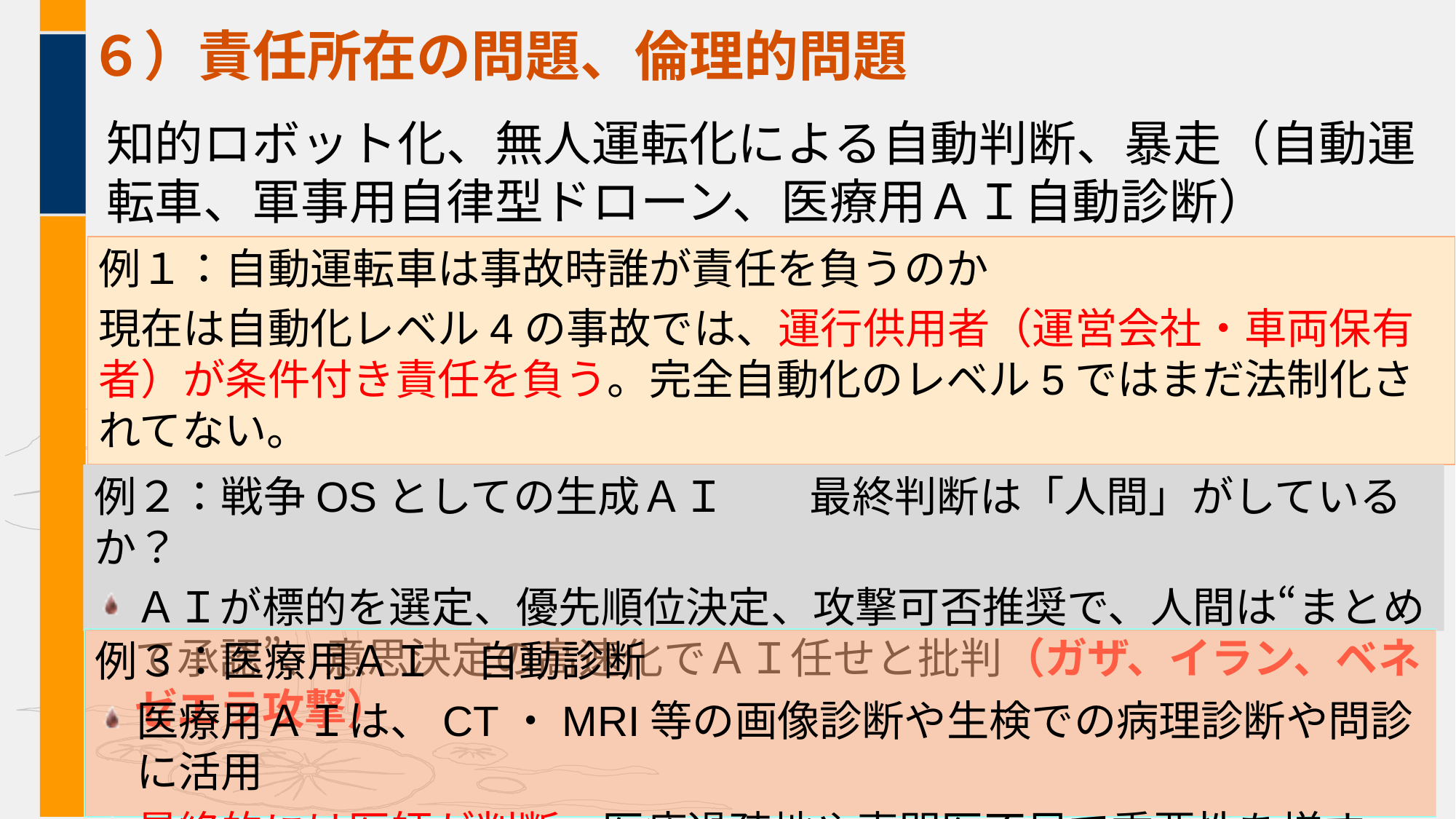

# ６）責任所在の問題、倫理的問題
知的ロボット化、無人運転化による自動判断、暴走（自動運転車、軍事用自律型ドローン、医療用ＡＩ自動診断）
例１：自動運転車は事故時誰が責任を負うのか
現在は自動化レベル4の事故では、運行供用者（運営会社・車両保有者）が条件付き責任を負う。完全自動化のレベル5ではまだ法制化されてない。
（ウェイモ（Google)、米国テスラ社）、中国は条件付きメーカ責任）
例２：戦争OSとしての生成ＡＩ　　最終判断は「人間」がしているか？
ＡＩが標的を選定、優先順位決定、攻撃可否推奨で、人間は“まとめて承認”、意思決定の高速化でＡＩ任せと批判（ガザ、イラン、ベネゼエラ攻撃）
例３：医療用ＡＩ　自動診断
医療用ＡＩは、CT・MRI等の画像診断や生検での病理診断や問診に活用
最終的には医師が判断。医療過疎地や専門医不足で重要性を増す。